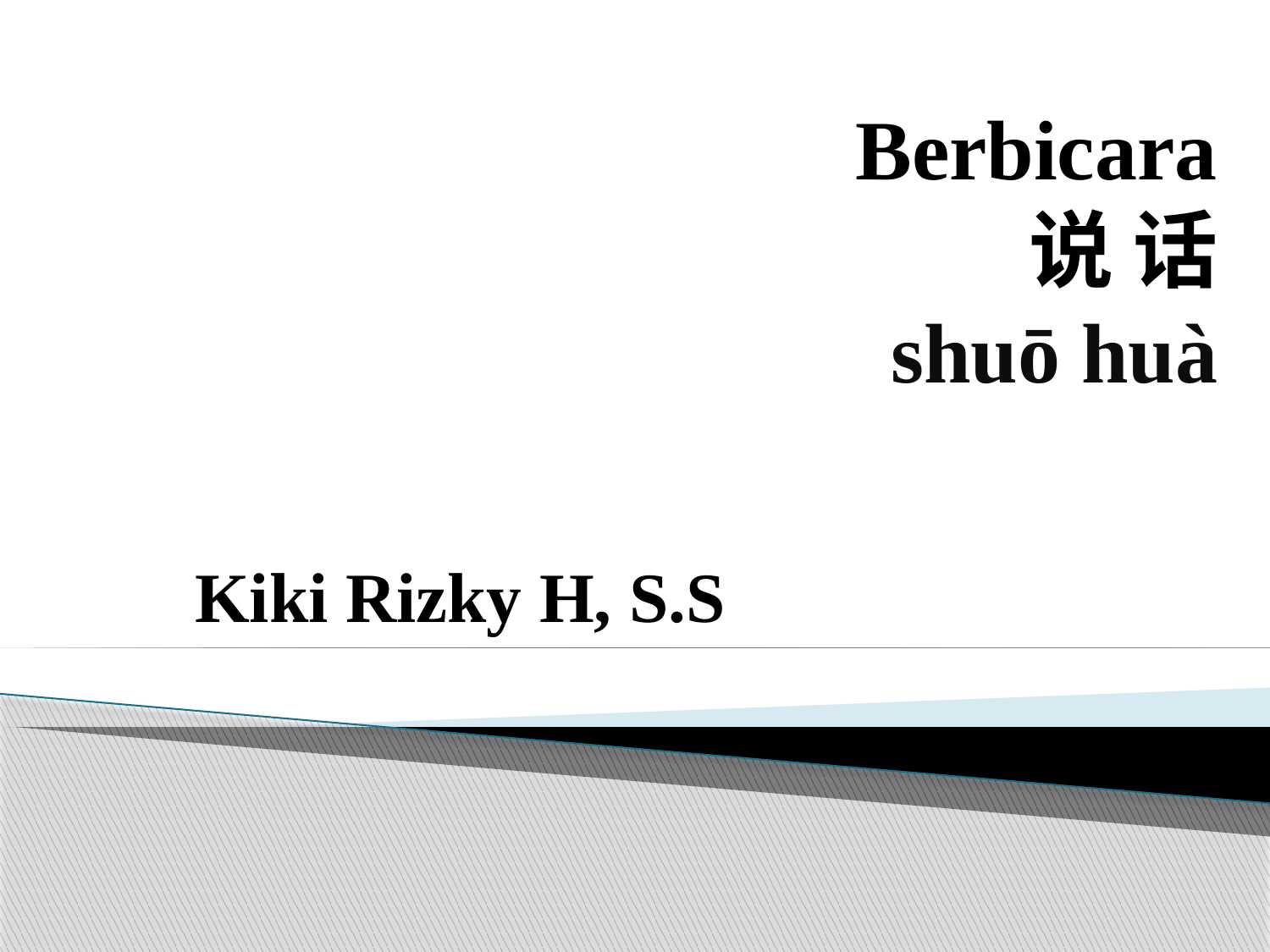

# Berbicara 说 话 shuō huà
Kiki Rizky H, S.S